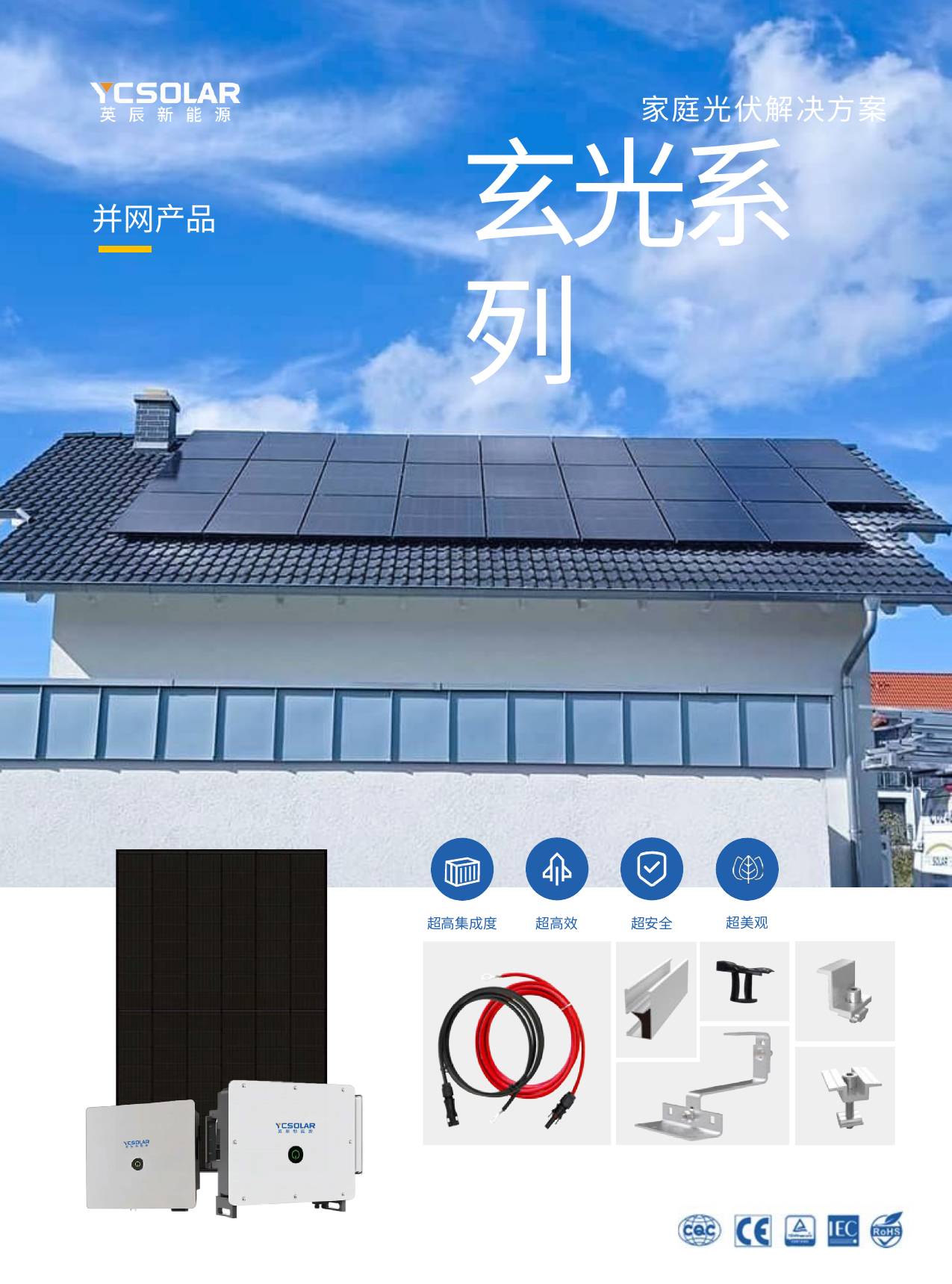

家庭光伏解决方案
# 玄光系列
并网产品

超美观
超高效
超安全
超高集成度